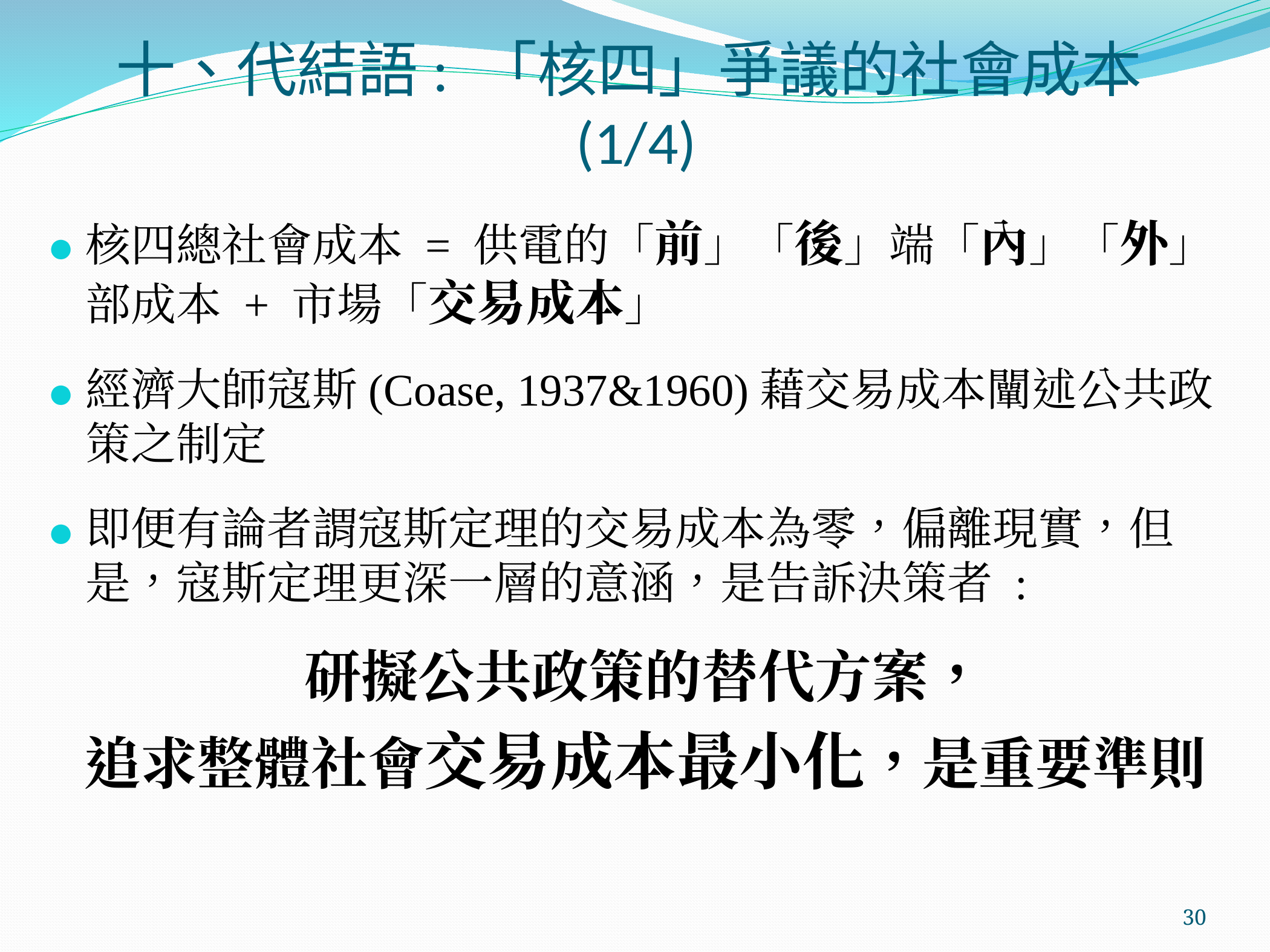

# 十、代結語: 「核四」爭議的社會成本(1/4)
核四總社會成本 = 供電的「前」「後」端「內」「外」部成本 + 市場「交易成本」
經濟大師寇斯(Coase, 1937&1960)藉交易成本闡述公共政策之制定
即便有論者謂寇斯定理的交易成本為零，偏離現實，但是，寇斯定理更深一層的意涵，是告訴決策者 :
研擬公共政策的替代方案，
追求整體社會交易成本最小化，是重要準則
30